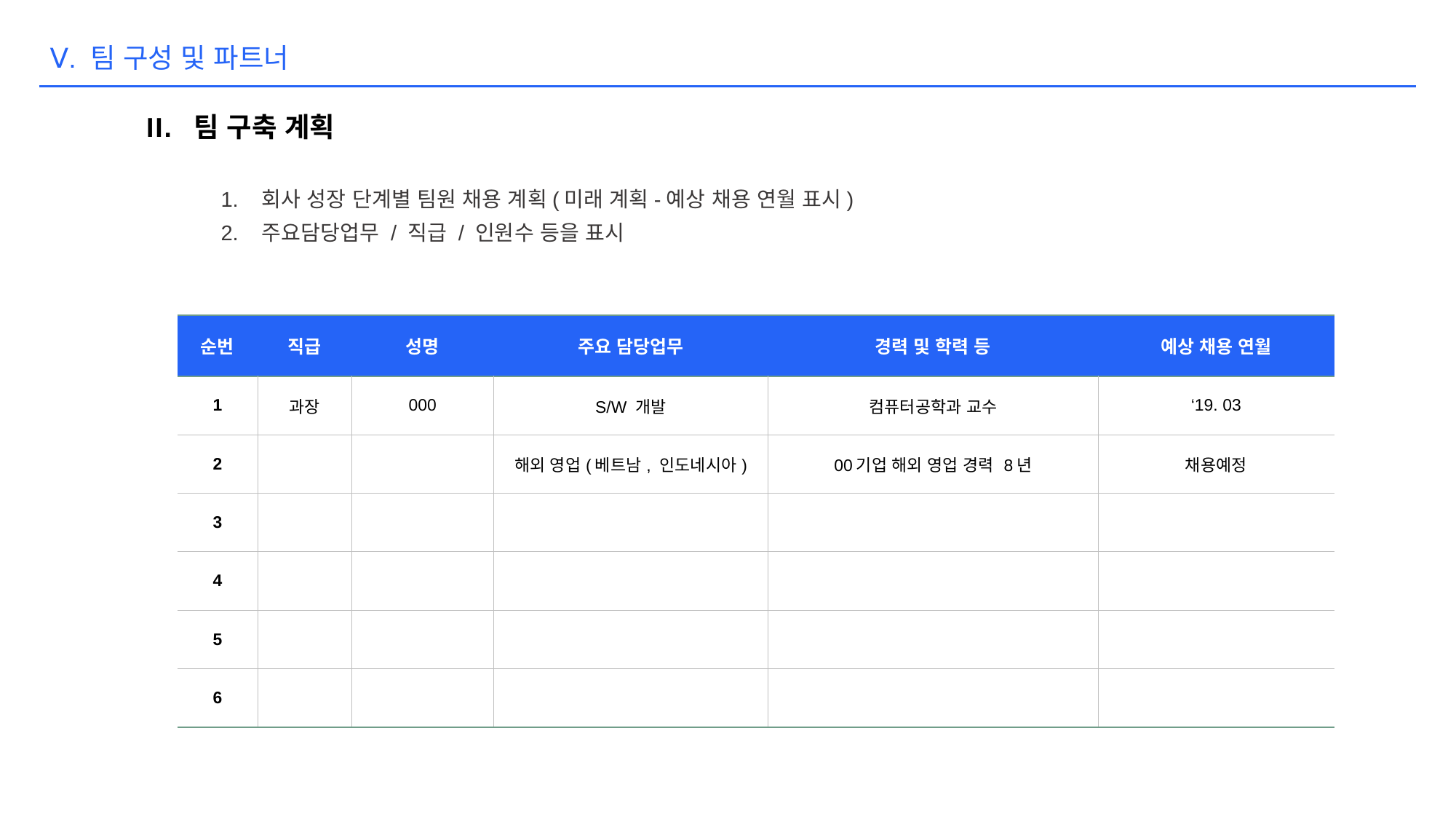

Ⅴ. 팀 구성 및 파트너
팀 구축 계획
회사 성장 단계별 팀원 채용 계획(미래 계획-예상 채용 연월 표시)
주요담당업무 / 직급 / 인원수 등을 표시
| 순번 | 직급 | 성명 | 주요 담당업무 | 경력 및 학력 등 | 예상 채용 연월 |
| --- | --- | --- | --- | --- | --- |
| 1 | 과장 | 000 | S/W 개발 | 컴퓨터공학과 교수 | ‘19. 03 |
| 2 |  |  | 해외 영업(베트남, 인도네시아) | 00기업 해외 영업 경력 8년 | 채용예정 |
| 3 |  |  |  |  |  |
| 4 |  |  |  |  |  |
| 5 |  |  |  |  |  |
| 6 |  |  |  |  |  |